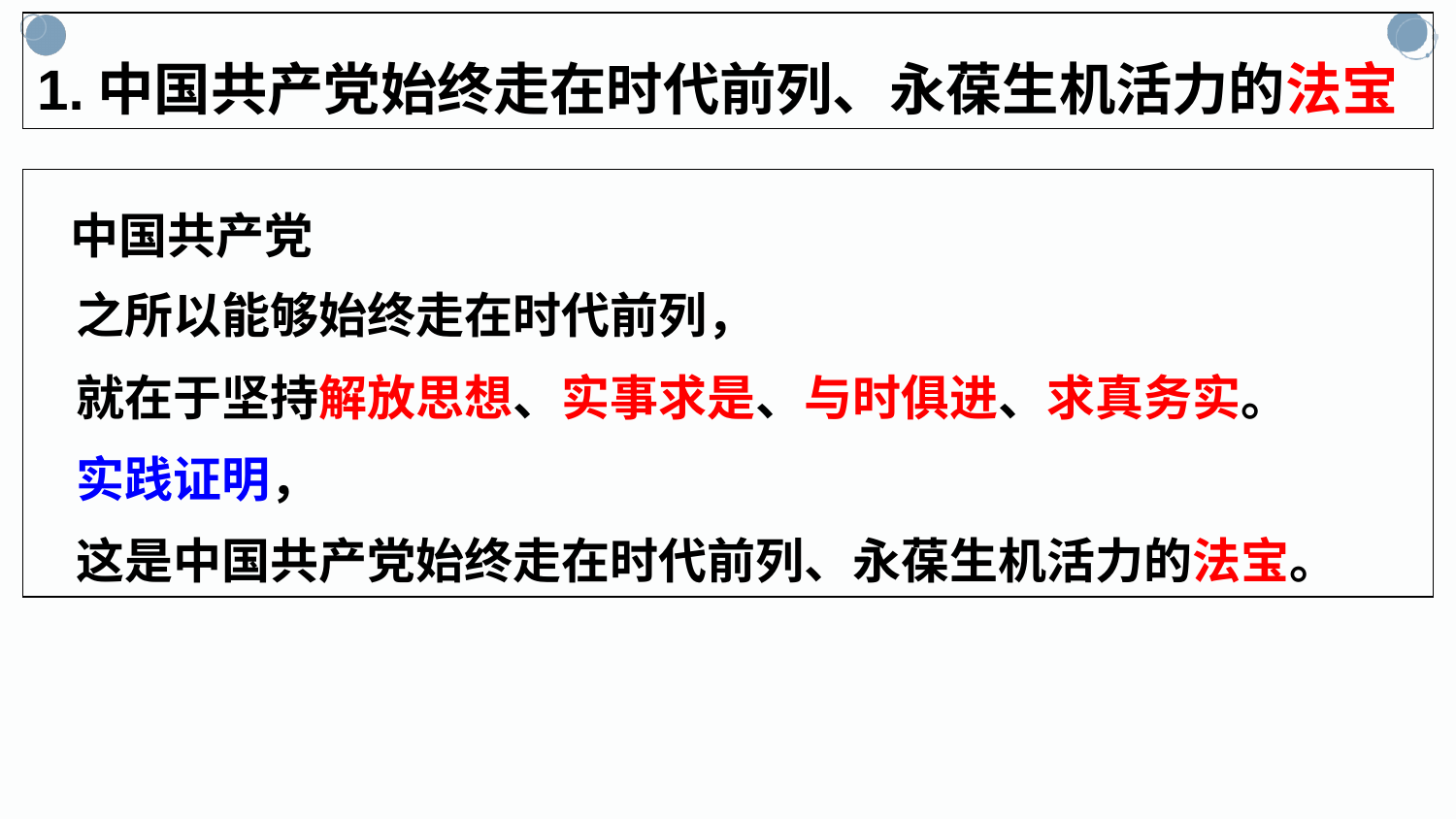

1.中国共产党始终走在时代前列、永葆生机活力的法宝
  中国共产党
  之所以能够始终走在时代前列，
  就在于坚持解放思想、实事求是、与时俱进、求真务实。
  实践证明，
  这是中国共产党始终走在时代前列、永葆生机活力的法宝。